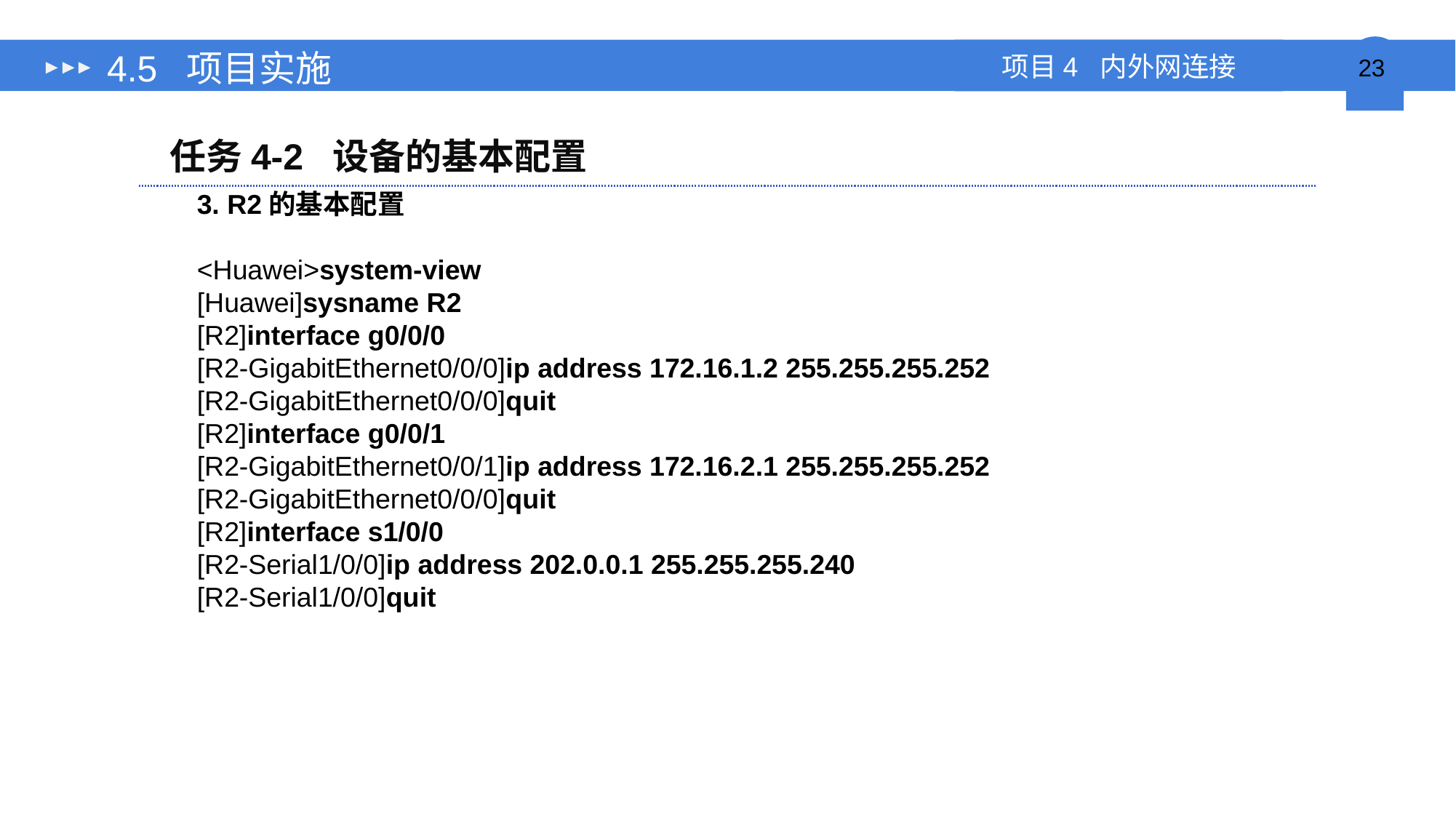

# 4.5  项目实施
任务4-2  设备的基本配置
3. R2的基本配置

<Huawei>system-view
[Huawei]sysname R2
[R2]interface g0/0/0
[R2-GigabitEthernet0/0/0]ip address 172.16.1.2 255.255.255.252
[R2-GigabitEthernet0/0/0]quit
[R2]interface g0/0/1
[R2-GigabitEthernet0/0/1]ip address 172.16.2.1 255.255.255.252
[R2-GigabitEthernet0/0/0]quit
[R2]interface s1/0/0
[R2-Serial1/0/0]ip address 202.0.0.1 255.255.255.240
[R2-Serial1/0/0]quit